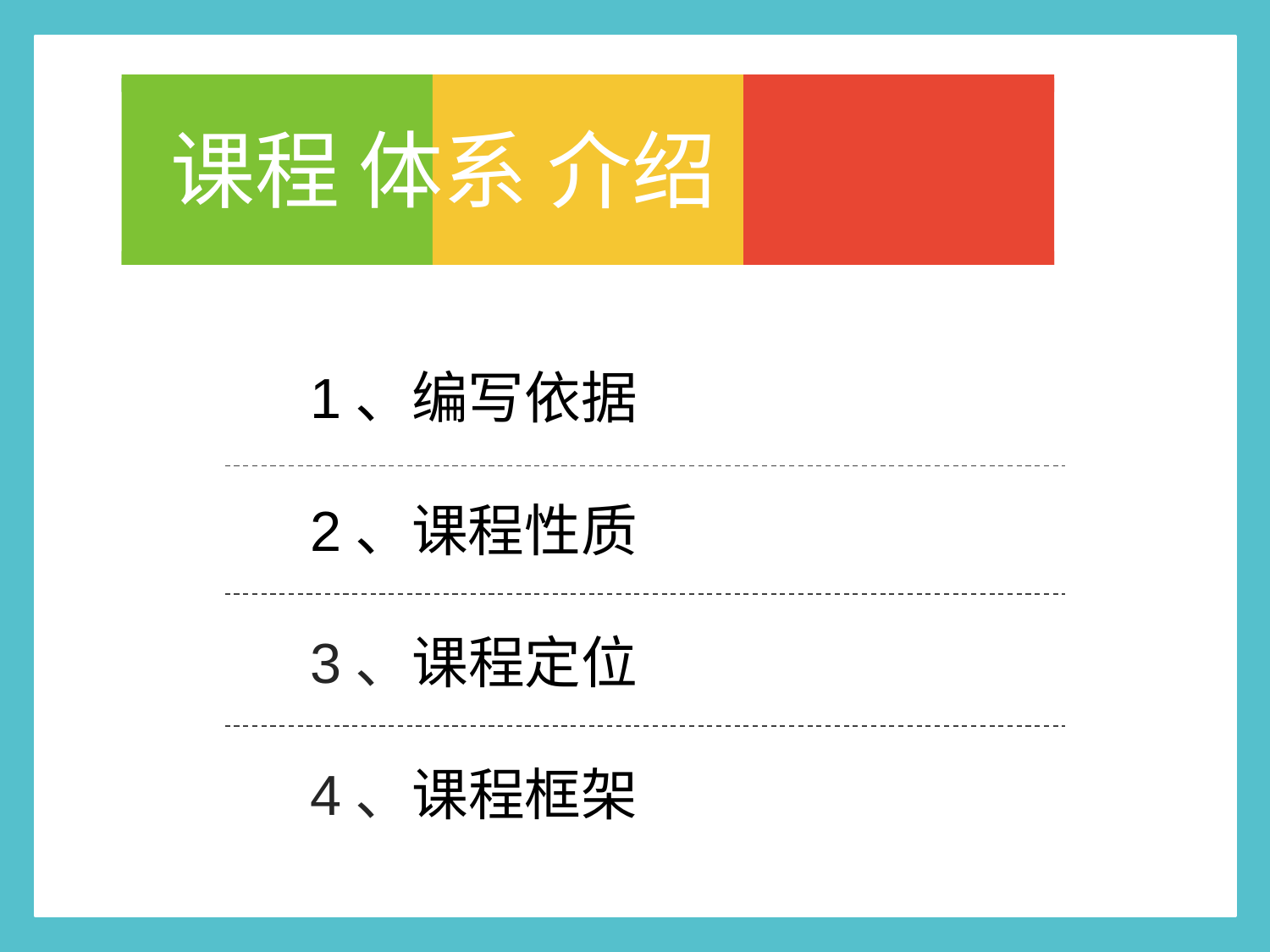

课程 体系 介绍
1、编写依据
2、课程性质
3、课程定位
4、课程框架